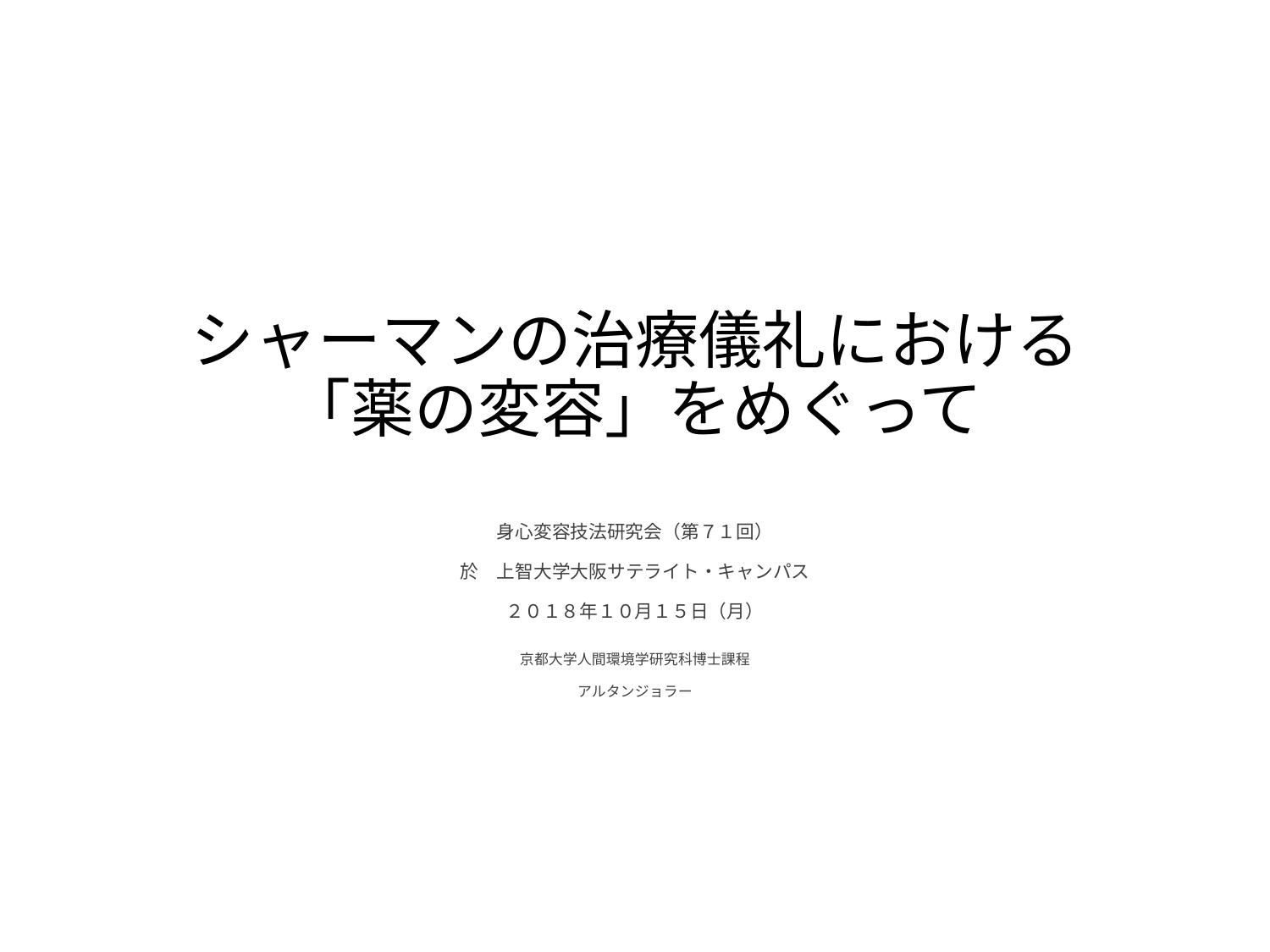

# シャーマンの治療儀礼における「薬の変容」をめぐって
身心変容技法研究会（第７１回）
於　上智大学大阪サテライト・キャンパス
２０１８年１０月１５日（月）
京都大学人間環境学研究科博士課程
アルタンジョラー